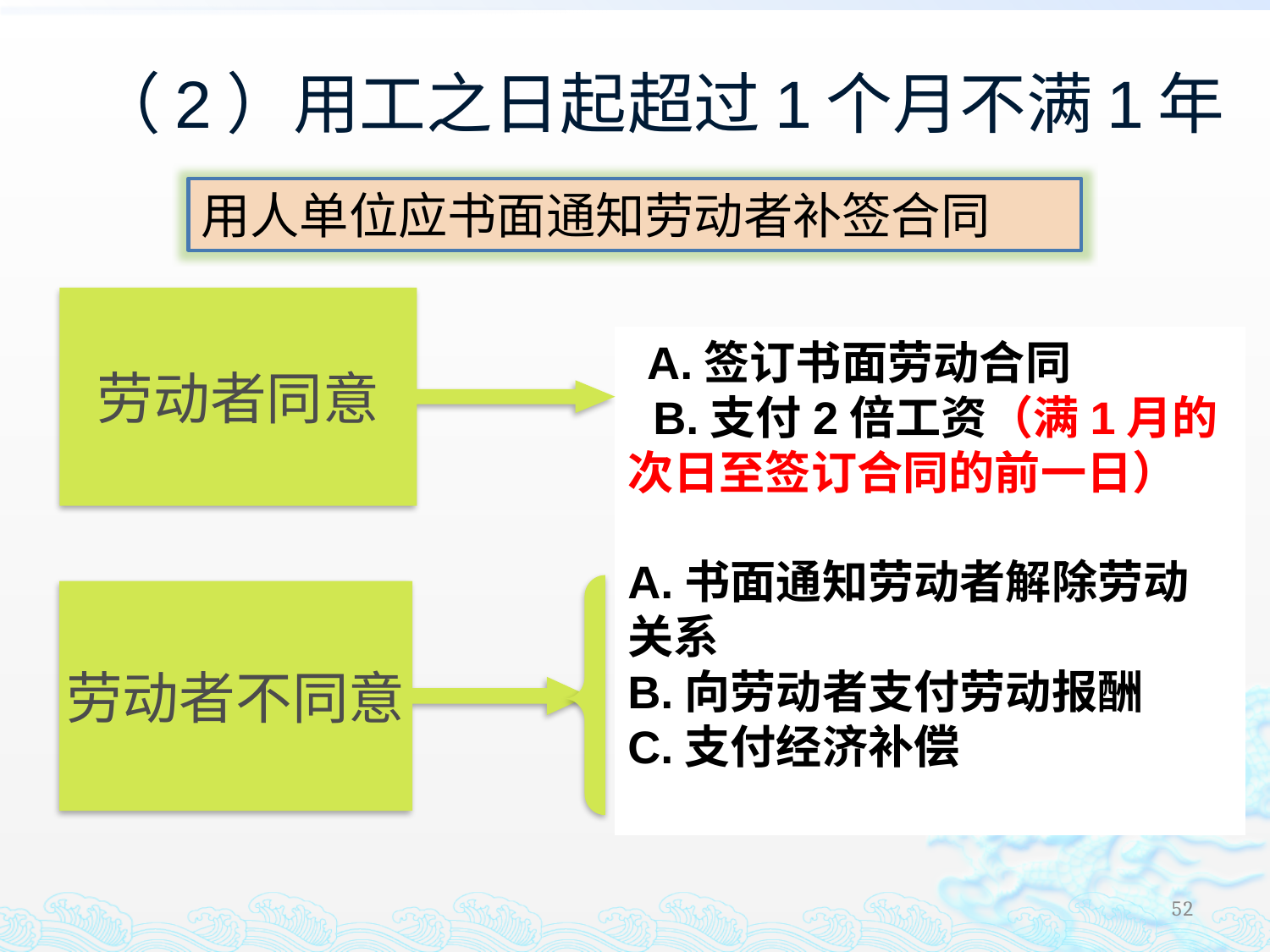

# （2）用工之日起超过1个月不满1年
用人单位应书面通知劳动者补签合同
劳动者同意
  A.签订书面劳动合同
  B.支付2倍工资（满1月的次日至签订合同的前一日）

A.书面通知劳动者解除劳动关系
B.向劳动者支付劳动报酬
C.支付经济补偿

劳动者不同意
52